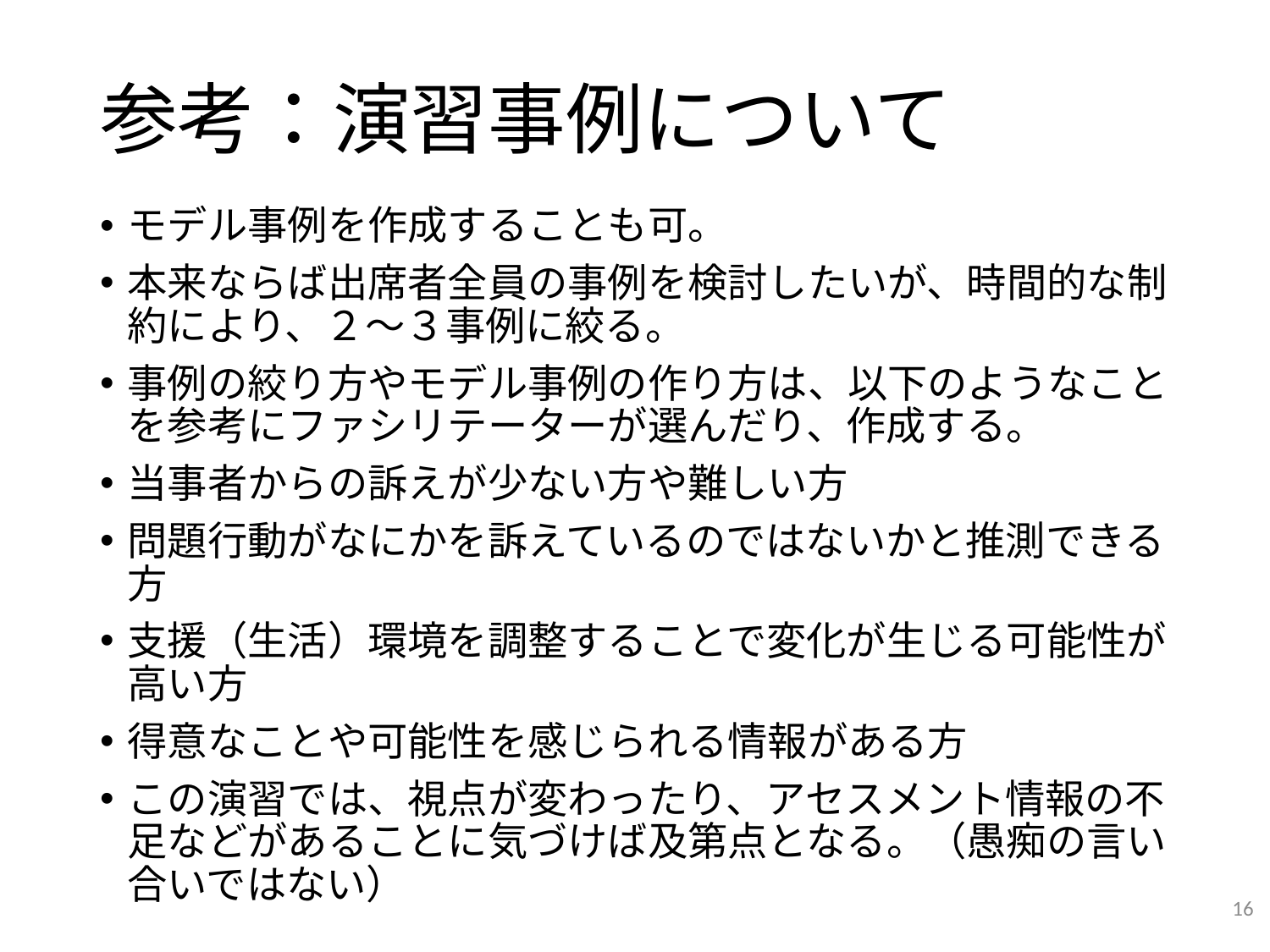

# 参考：演習事例について
モデル事例を作成することも可。
本来ならば出席者全員の事例を検討したいが、時間的な制約により、２〜３事例に絞る。
事例の絞り方やモデル事例の作り方は、以下のようなことを参考にファシリテーターが選んだり、作成する。
当事者からの訴えが少ない方や難しい方
問題行動がなにかを訴えているのではないかと推測できる方
支援（生活）環境を調整することで変化が生じる可能性が高い方
得意なことや可能性を感じられる情報がある方
この演習では、視点が変わったり、アセスメント情報の不足などがあることに気づけば及第点となる。（愚痴の言い合いではない）

16